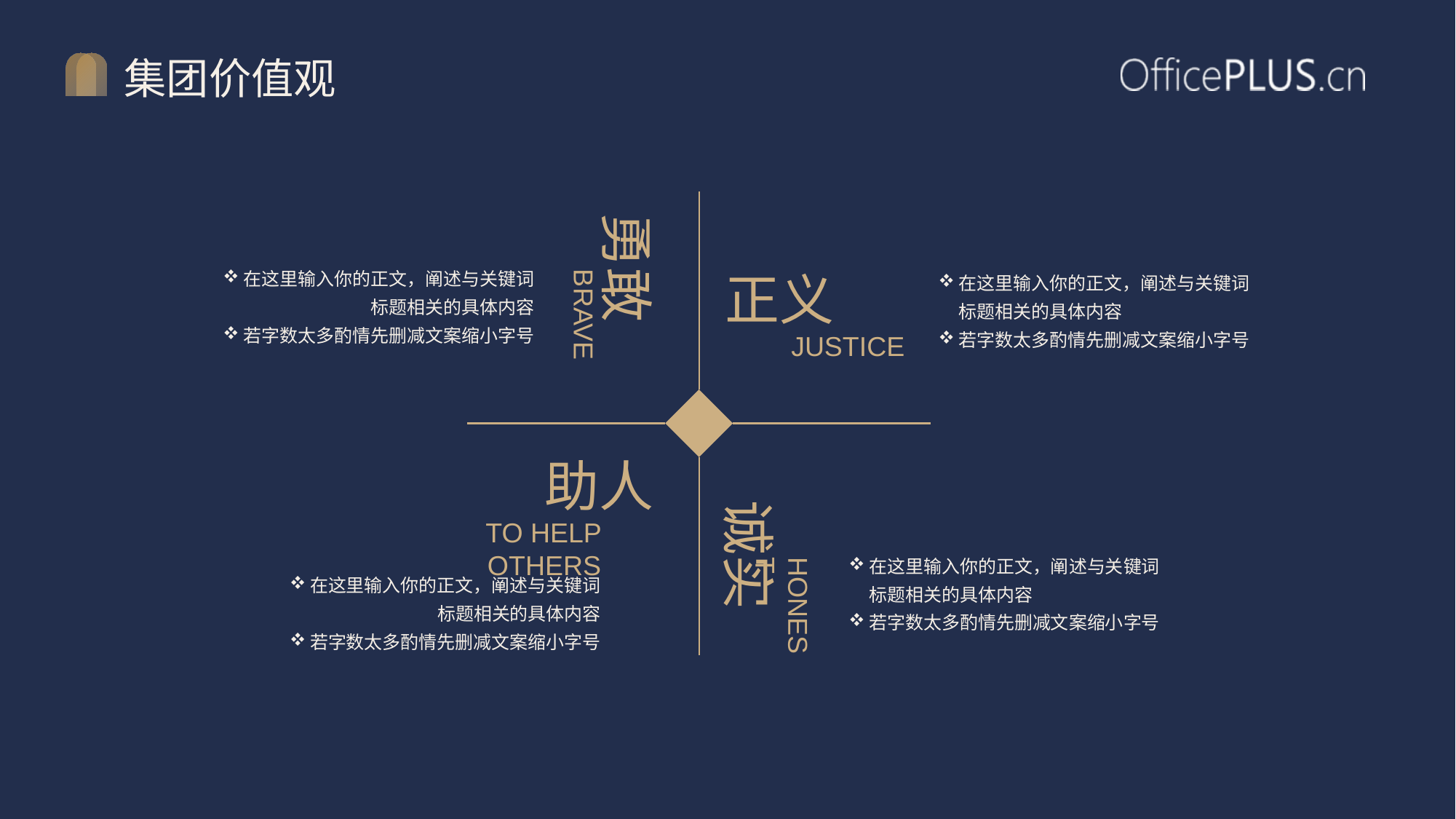

# 集团价值观

勇敢
在这里输入你的正文，阐述与关键词标题相关的具体内容
若字数太多酌情先删减文案缩小字号
正义
在这里输入你的正文，阐述与关键词标题相关的具体内容
若字数太多酌情先删减文案缩小字号
BRAVE
JUSTICE
助人
诚实
TO HELP OTHERS
在这里输入你的正文，阐述与关键词标题相关的具体内容
若字数太多酌情先删减文案缩小字号
HONEST
在这里输入你的正文，阐述与关键词标题相关的具体内容
若字数太多酌情先删减文案缩小字号